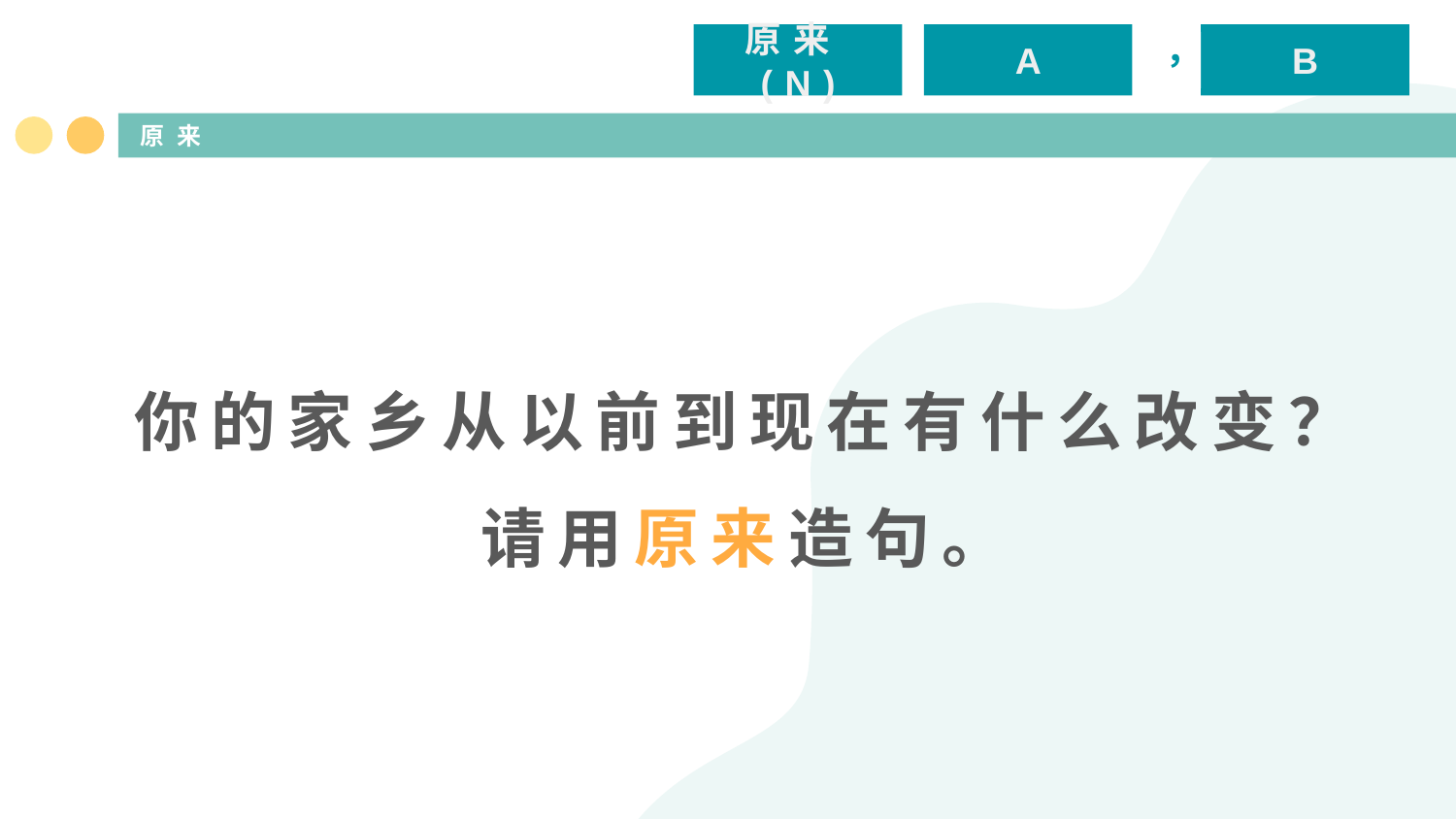

原来(N)
A
B
，
# 原来
你的家乡从以前到现在有什么改变？
请用原来造句。